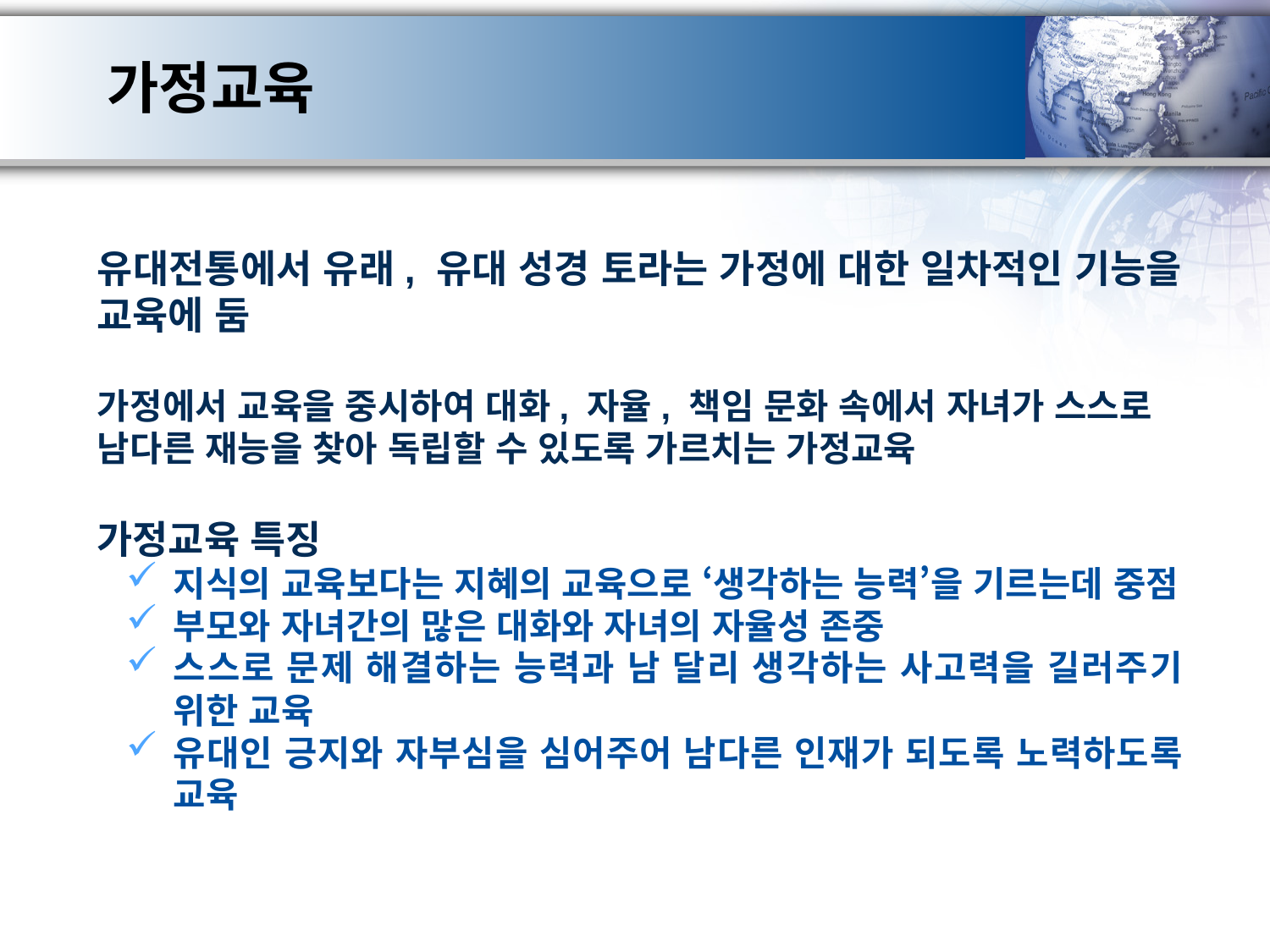

# 가정교육
유대전통에서 유래, 유대 성경 토라는 가정에 대한 일차적인 기능을 교육에 둠

가정에서 교육을 중시하여 대화, 자율, 책임 문화 속에서 자녀가 스스로 남다른 재능을 찾아 독립할 수 있도록 가르치는 가정교육

가정교육 특징
지식의 교육보다는 지혜의 교육으로 ‘생각하는 능력’을 기르는데 중점
부모와 자녀간의 많은 대화와 자녀의 자율성 존중
스스로 문제 해결하는 능력과 남 달리 생각하는 사고력을 길러주기 위한 교육
유대인 긍지와 자부심을 심어주어 남다른 인재가 되도록 노력하도록 교육